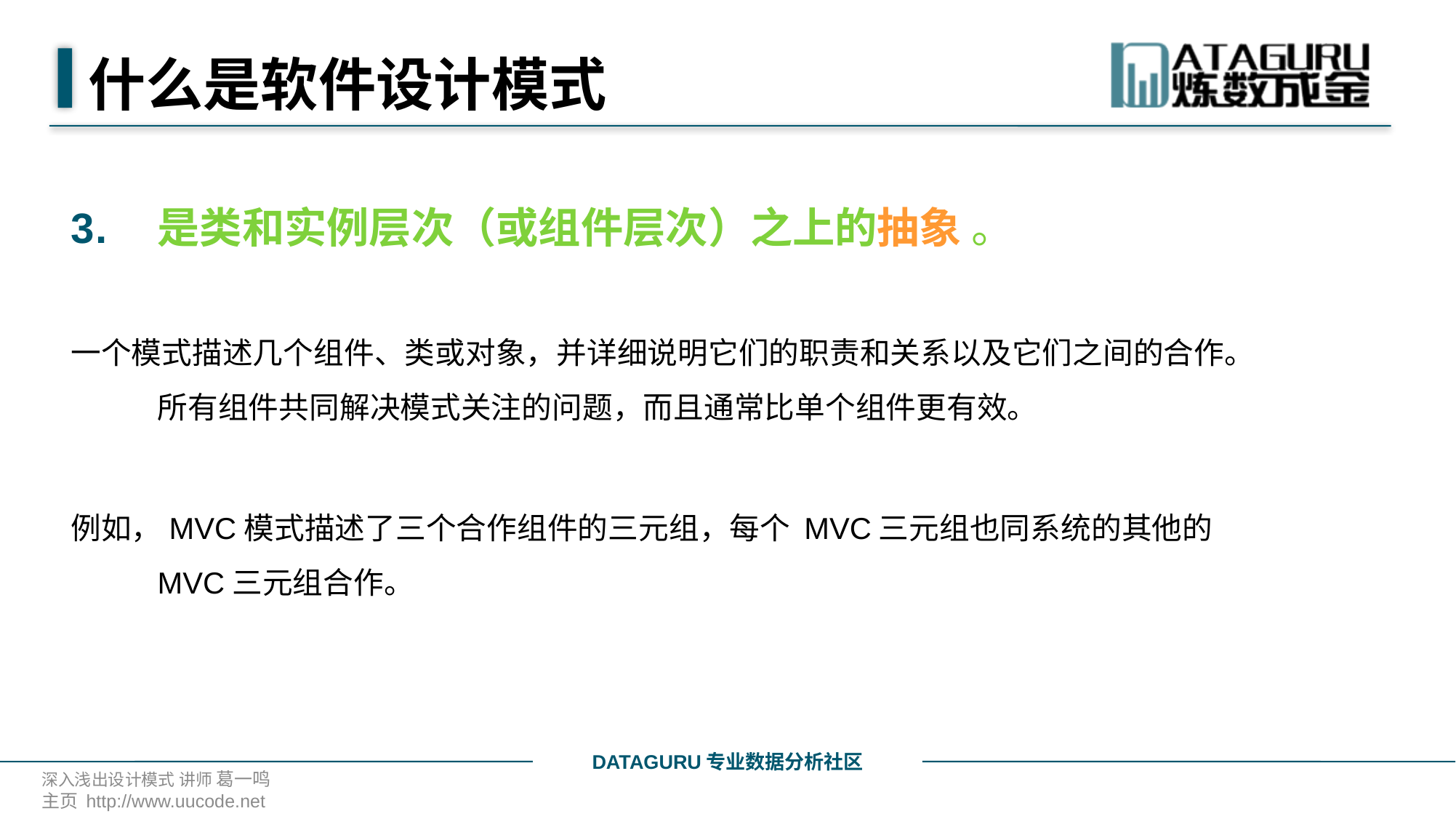

# 什么是软件设计模式
是类和实例层次（或组件层次）之上的抽象 。

一个模式描述几个组件、类或对象，并详细说明它们的职责和关系以及它们之间的合作。所有组件共同解决模式关注的问题，而且通常比单个组件更有效。

例如，MVC模式描述了三个合作组件的三元组，每个 MVC三元组也同系统的其他的MVC三元组合作。